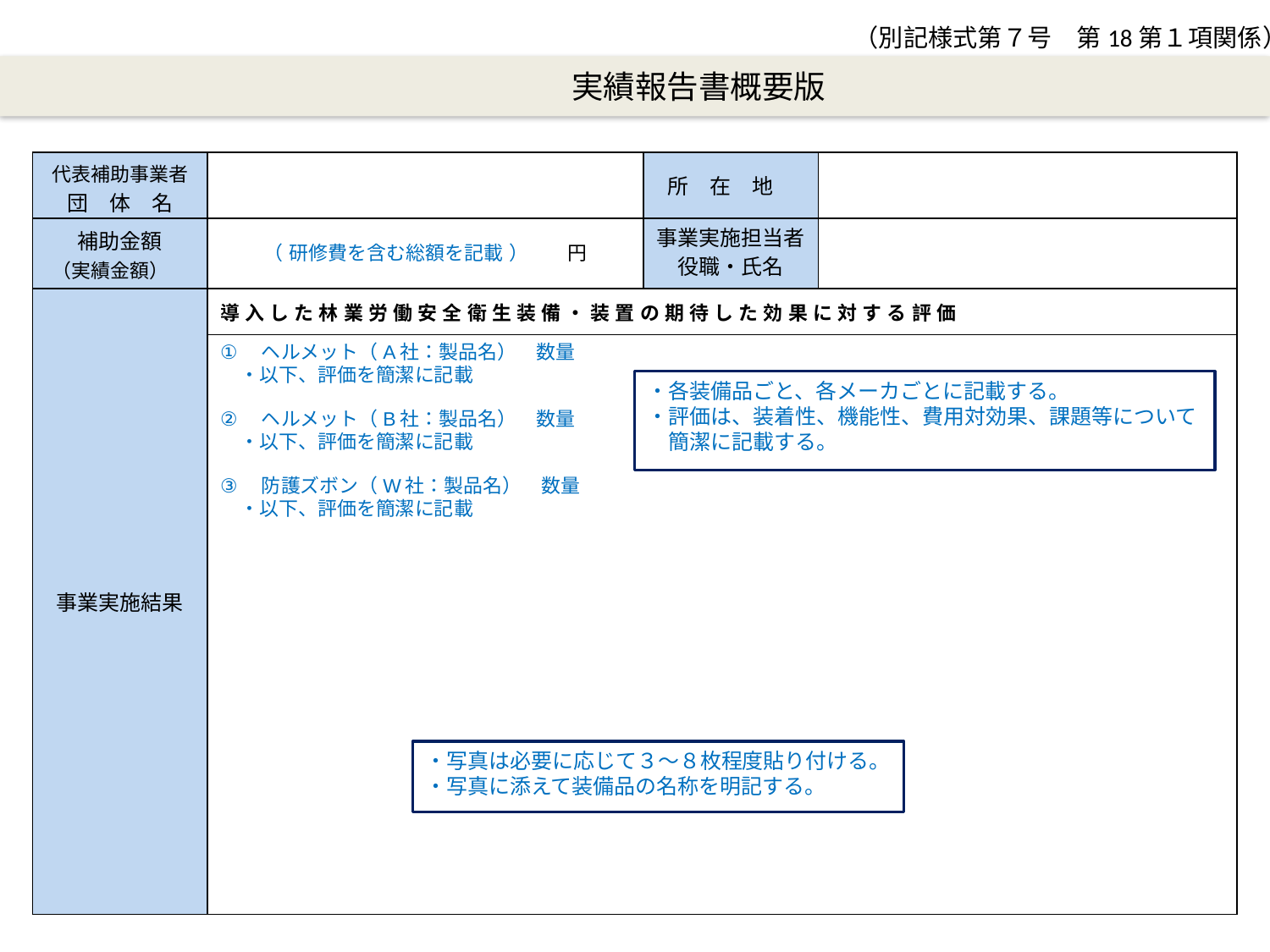

（別記様式第７号　第18第１項関係）
　　　　実績報告書概要版
| 代表補助事業者 団　体　名 |  | 所　在　地 |  |
| --- | --- | --- | --- |
| 補助金額 （実績金額） | （ 研修費を含む総額を記載 ）　　円 | 事業実施担当者 役職・氏名 |  |
| 事業実施結果 | 導入した林業労働安全衛生装備・装置の期待した効果に対する評価 |  |  |
|  | ①　ヘルメット（A社：製品名）　数量　 　・以下、評価を簡潔に記載 ②　ヘルメット（B社：製品名）　数量　 　・以下、評価を簡潔に記載 ③　防護ズボン（W社：製品名）　数量　 　・以下、評価を簡潔に記載 |  |  |
・各装備品ごと、各メーカごとに記載する。
・評価は、装着性、機能性、費用対効果、課題等について
　簡潔に記載する。
・写真は必要に応じて３～８枚程度貼り付ける。
・写真に添えて装備品の名称を明記する。